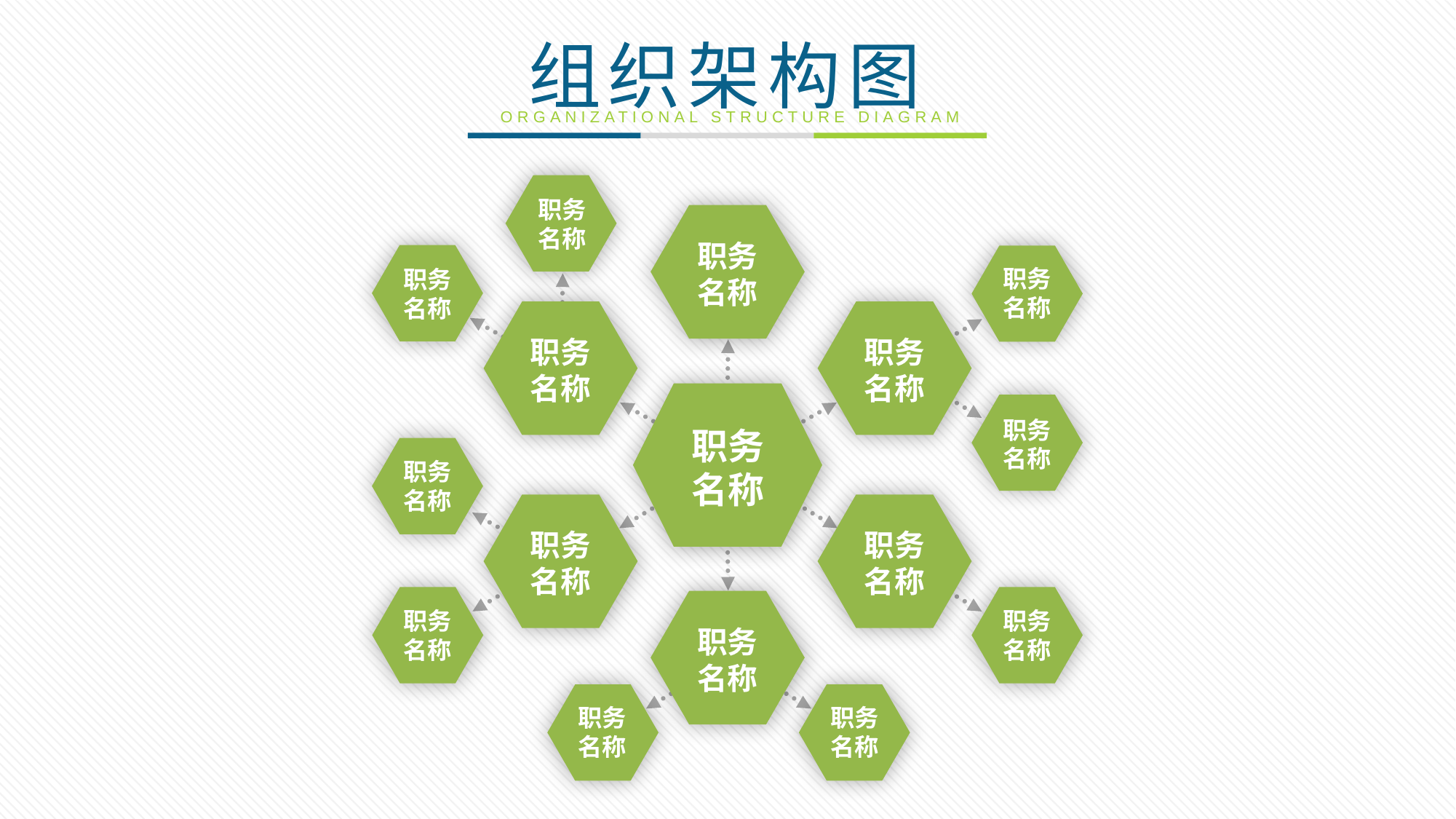

职务
名称

职务
名称

职务
名称
职务
名称

职务
名称
职务
名称

职务
名称

职务
名称

职务
名称

职务
名称
职务
名称

职务
名称
职务
名称
职务
名称

职务
名称
职务
名称